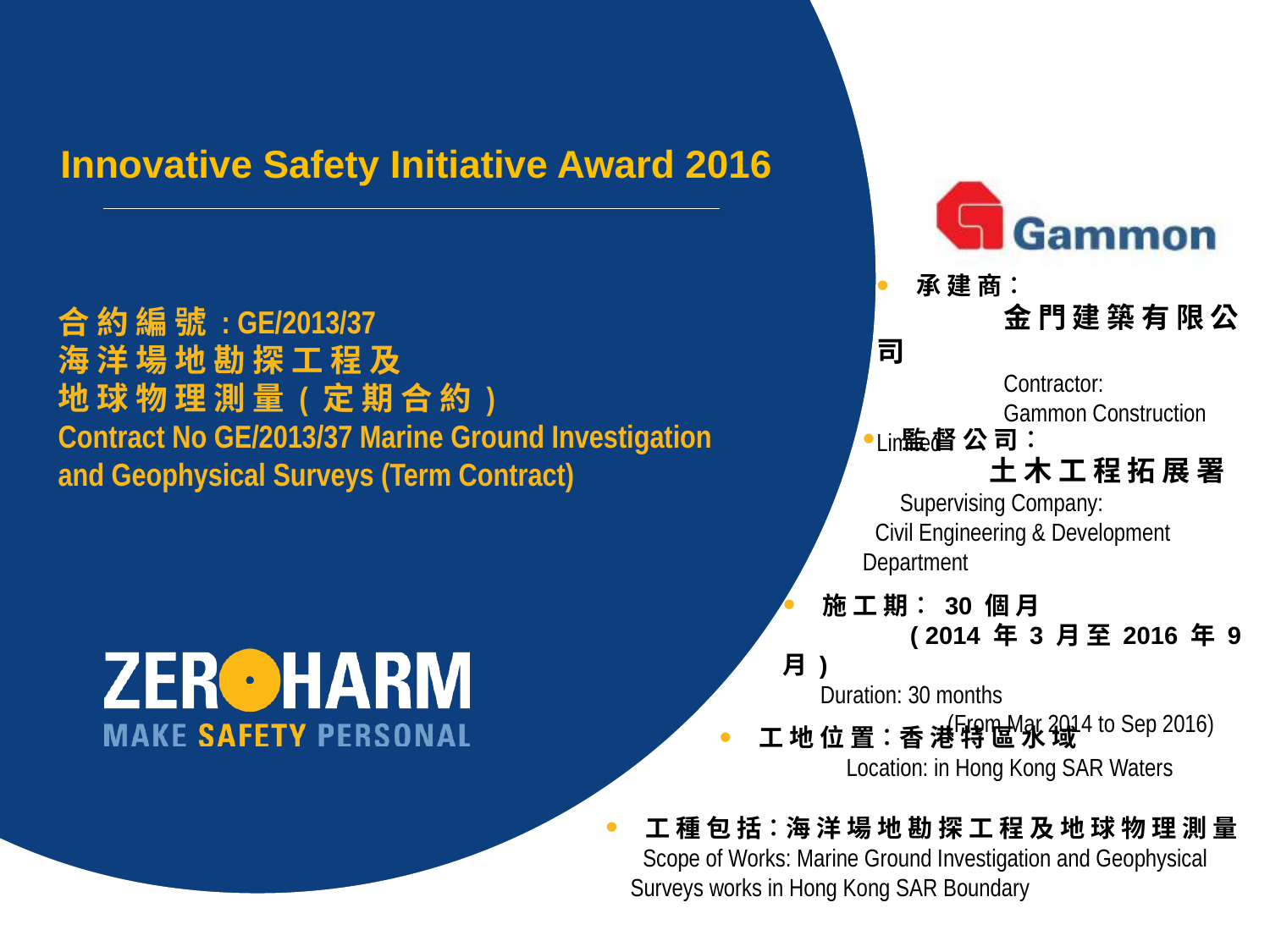

Innovative Safety Initiative Award 2016
承 建 商︰
	金 門 建 築 有 限 公 司
	Contractor:
	Gammon Construction Limited
# 合 約 編 號 : GE/2013/37 海 洋 場 地 勘 探 工 程 及 地 球 物 理 測 量 ( 定 期 合 約 ) Contract No GE/2013/37 Marine Ground Investigation and Geophysical Surveys (Term Contract)
監 督 公 司︰
	土 木 工 程 拓 展 署
	Supervising Company:
Civil Engineering & Development
Department
施 工 期︰ 30 個 月
	( 2014 年 3 月 至 2016 年 9 月 )
	Duration: 30 months
		(From Mar 2014 to Sep 2016)
工 地 位 置︰香 港 特 區 水 域
	Location: in Hong Kong SAR Waters
工 種 包 括︰海 洋 場 地 勘 探 工 程 及 地 球 物 理 測 量
Scope of Works: Marine Ground Investigation and Geophysical Surveys works in Hong Kong SAR Boundary